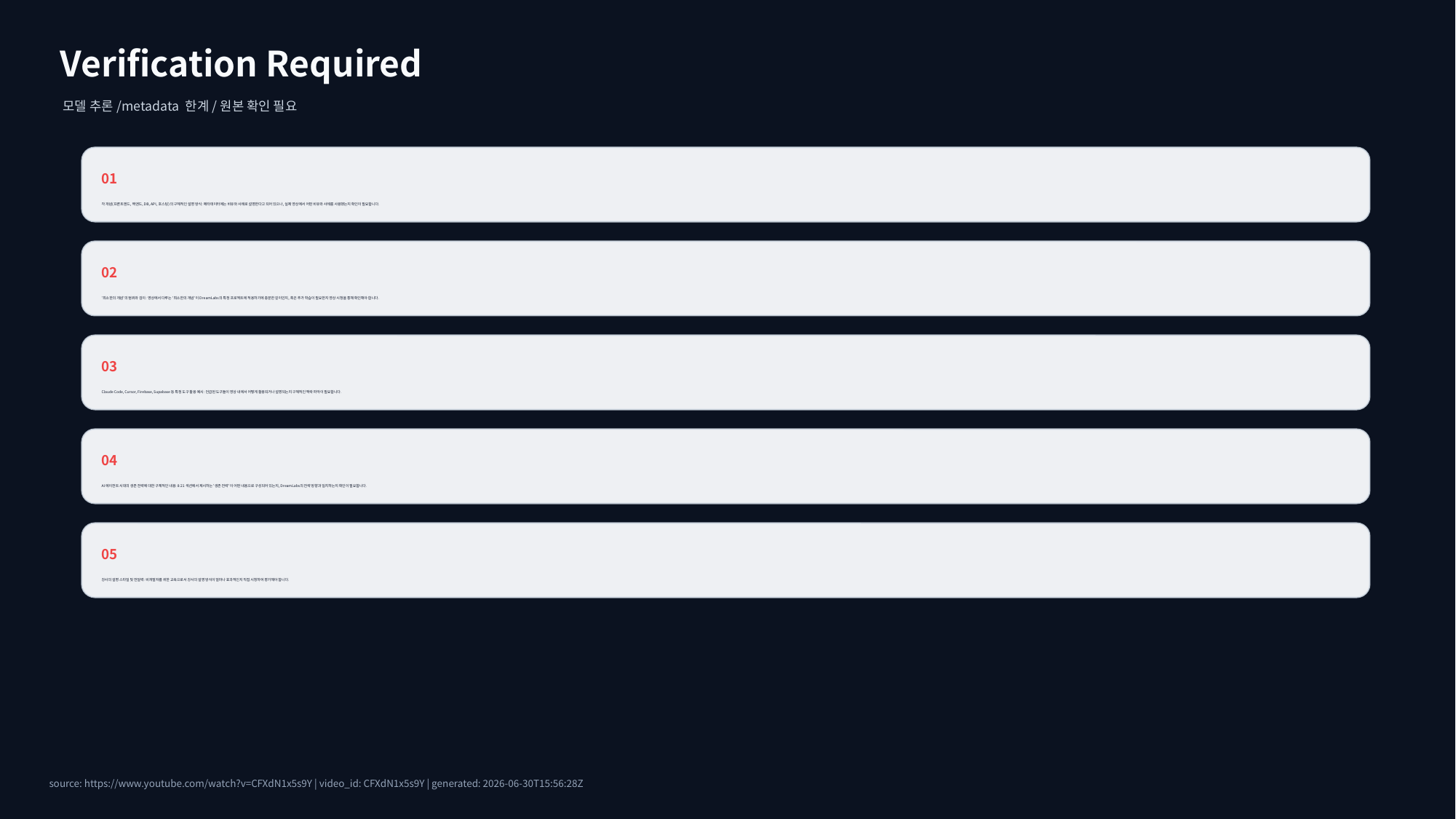

Verification Required
모델 추론/metadata 한계/원본 확인 필요

01
각 개념(프론트엔드, 백엔드, DB, API, 호스팅)의 구체적인 설명 방식: 메타데이터에는 비유와 사례로 설명한다고 되어 있으나, 실제 영상에서 어떤 비유와 사례를 사용했는지 확인이 필요합니다.

02
'최소한의 개념'의 범위와 깊이: 영상에서 다루는 '최소한의 개념'이 DreamLabs의 특정 프로젝트에 적용하기에 충분한 깊이인지, 혹은 추가 학습이 필요한지 영상 시청을 통해 확인해야 합니다.

03
Claude Code, Cursor, Firebase, Supabase 등 특정 도구 활용 예시: 언급된 도구들이 영상 내에서 어떻게 활용되거나 설명되는지 구체적인 맥락 파악이 필요합니다.

04
AI 에이전트 시대의 생존 전략에 대한 구체적인 내용: 8:21 섹션에서 제시하는 '생존 전략'이 어떤 내용으로 구성되어 있는지, DreamLabs의 전략 방향과 일치하는지 확인이 필요합니다.

05
강사의 설명 스타일 및 전달력: 비개발자를 위한 교육으로서 강사의 설명 방식이 얼마나 효과적인지 직접 시청하여 평가해야 합니다.
source: https://www.youtube.com/watch?v=CFXdN1x5s9Y | video_id: CFXdN1x5s9Y | generated: 2026-06-30T15:56:28Z